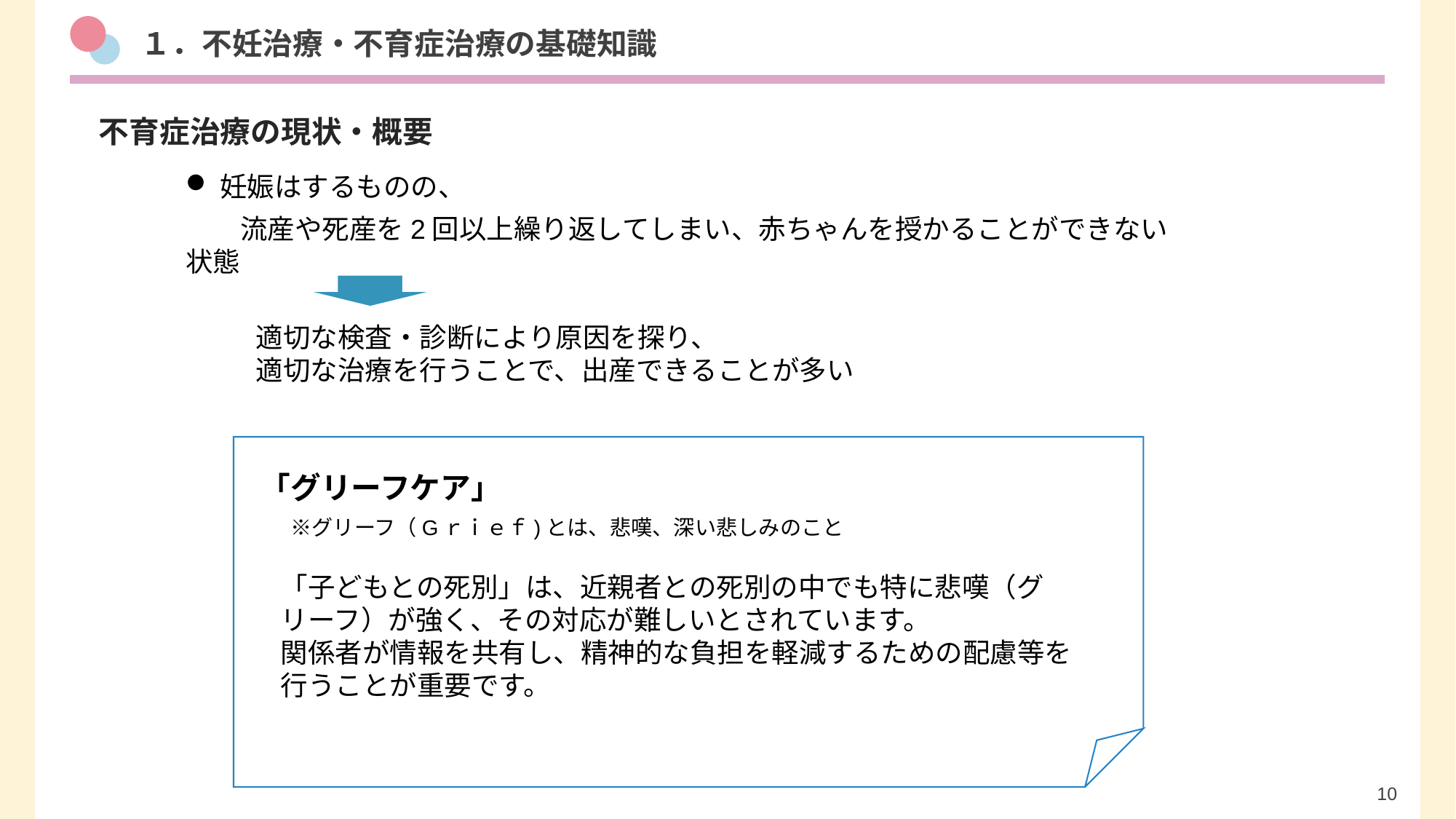

１．不妊治療・不育症治療の基礎知識
不育症治療の現状・概要
妊娠はするものの、
　　流産や死産を2回以上繰り返してしまい、赤ちゃんを授かることができない状態

適切な検査・診断により原因を探り、
適切な治療を行うことで、出産できることが多い

「グリーフケア」
　※グリーフ（Gｒｉｅｆ)とは、悲嘆、深い悲しみのこと
「子どもとの死別」は、近親者との死別の中でも特に悲嘆（グリーフ）が強く、その対応が難しいとされています。
関係者が情報を共有し、精神的な負担を軽減するための配慮等を行うことが重要です。